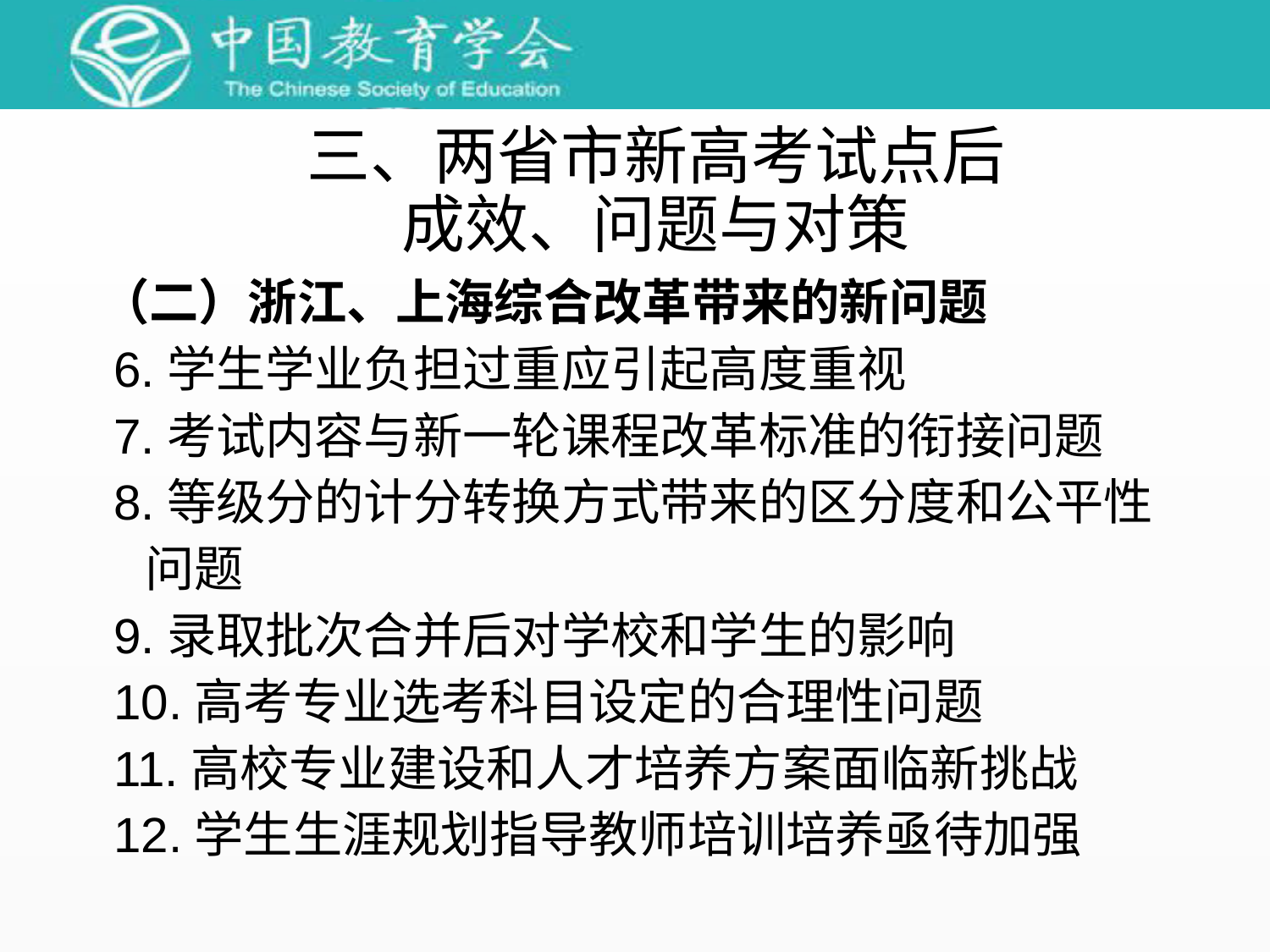

# 三、两省市新高考试点后 成效、问题与对策
（二）浙江、上海综合改革带来的新问题
 6.学生学业负担过重应引起高度重视
 7.考试内容与新一轮课程改革标准的衔接问题
 8.等级分的计分转换方式带来的区分度和公平性
   问题
 9.录取批次合并后对学校和学生的影响
 10.高考专业选考科目设定的合理性问题
 11.高校专业建设和人才培养方案面临新挑战
 12.学生生涯规划指导教师培训培养亟待加强